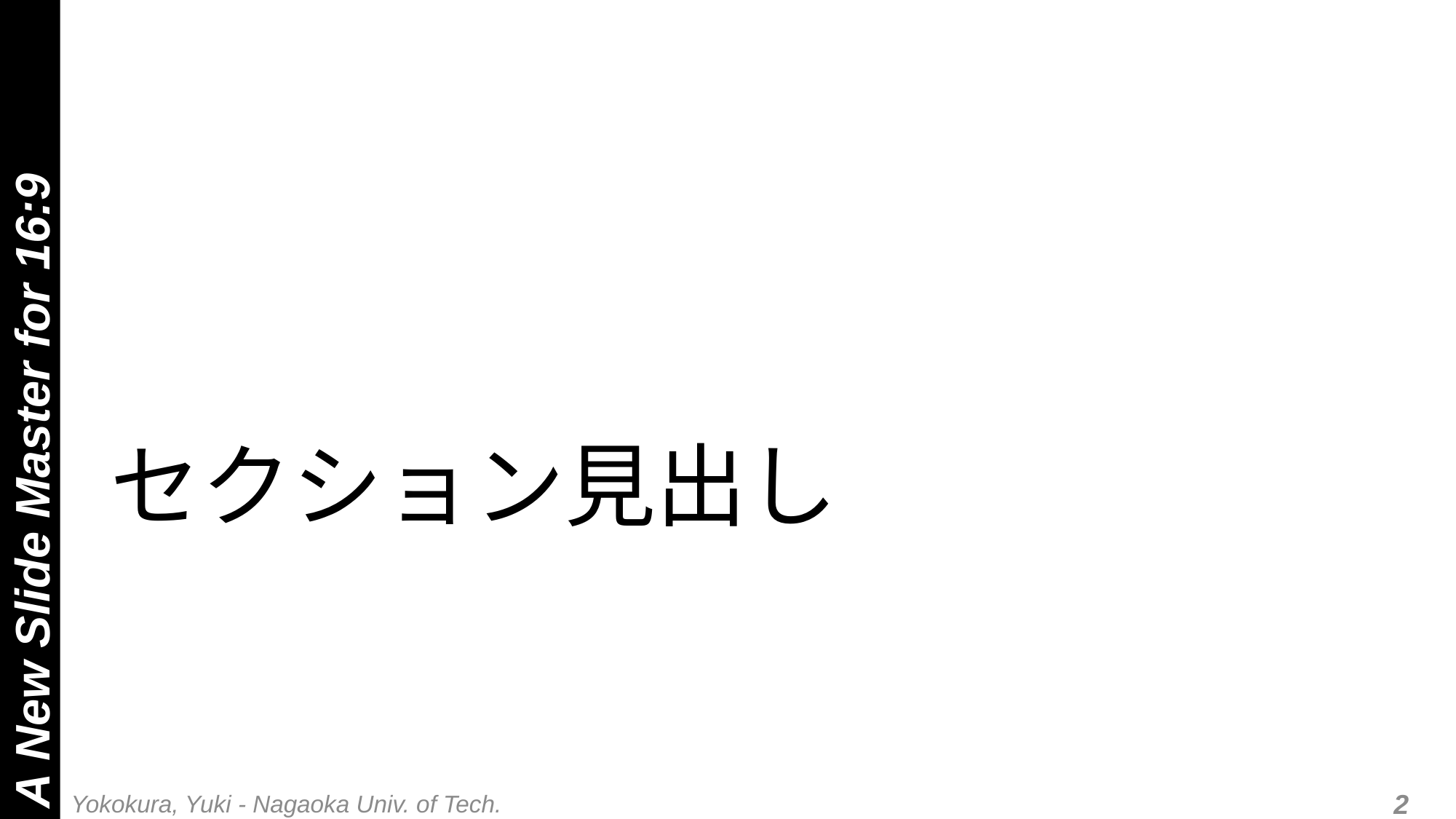

# セクション見出し
A New Slide Master for 16:9

Yokokura, Yuki - Nagaoka Univ. of Tech.
2